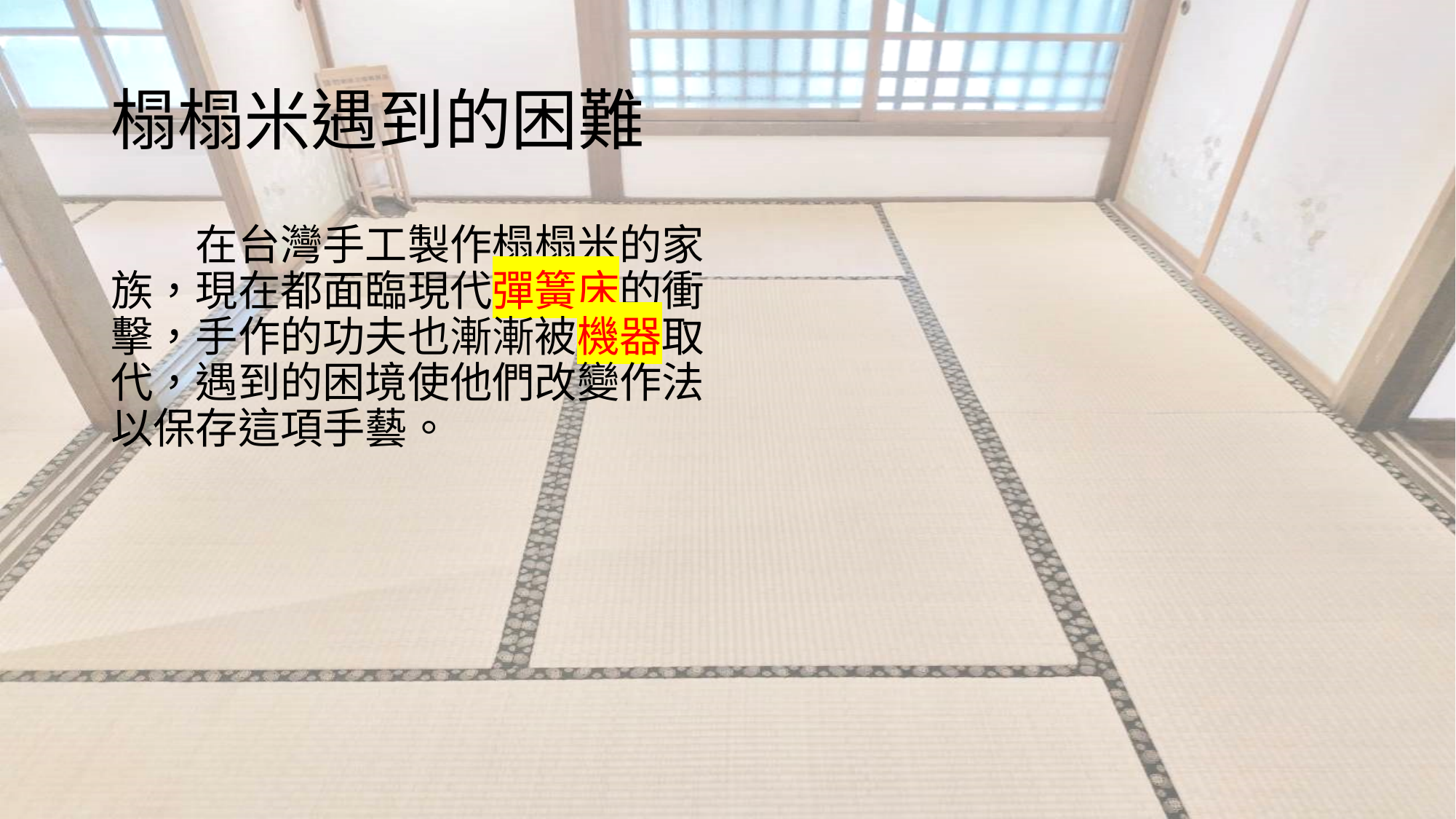

# 榻榻米遇到的困難
　　在台灣手工製作榻榻米的家族，現在都面臨現代彈簧床的衝擊，手作的功夫也漸漸被機器取代，遇到的困境使他們改變作法以保存這項手藝。